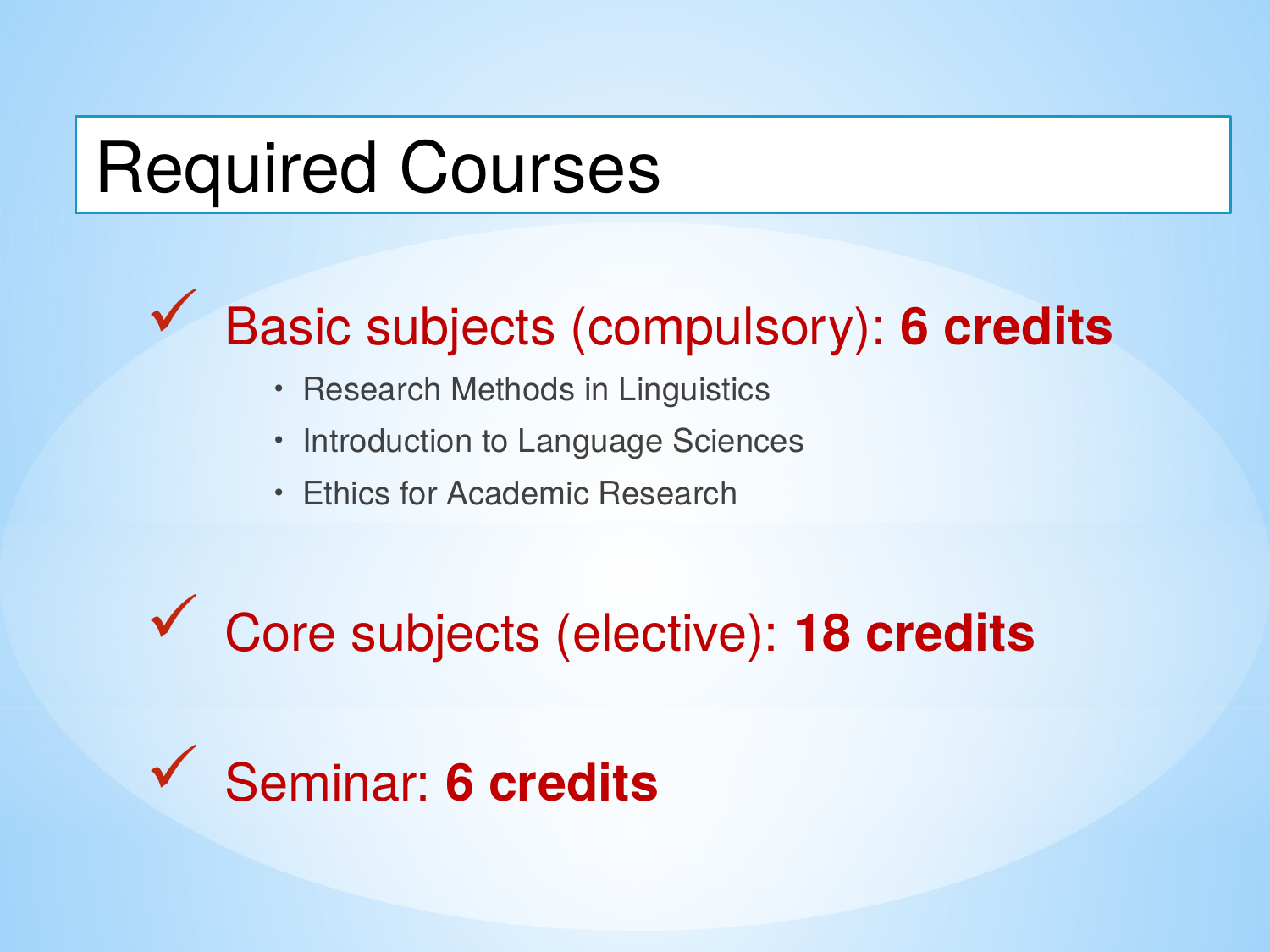

Required Courses

Basic subjects (compulsory): 6 credits
	・Research Methods in Linguistics
	・Introduction to Language Sciences
	・Ethics for Academic Research

Core subjects (elective): 18 credits

Seminar: 6 credits